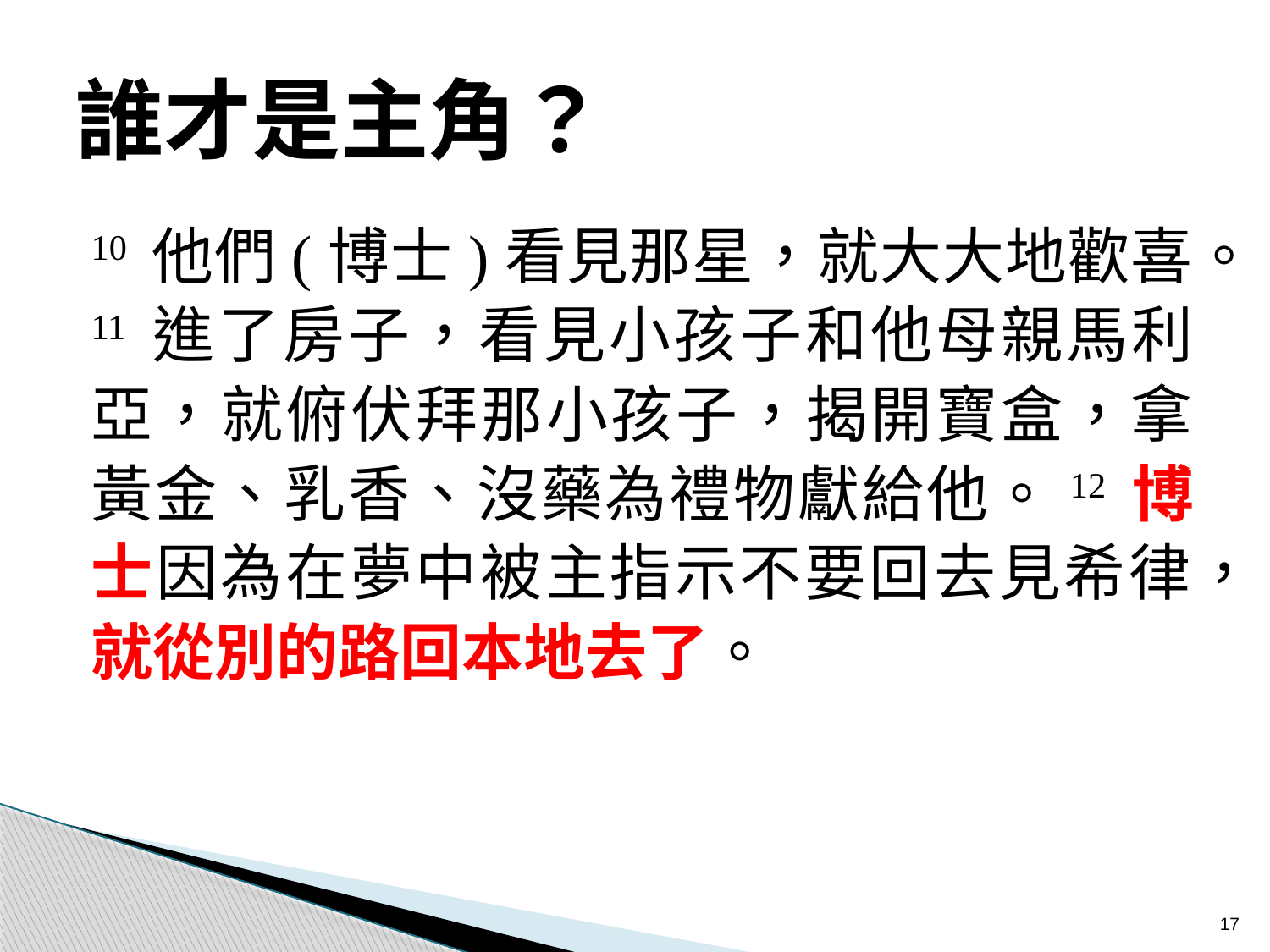

# 誰才是主角？
10 他們(博士)看見那星，就大大地歡喜。11 進了房子，看見小孩子和他母親馬利亞，就俯伏拜那小孩子，揭開寶盒，拿黃金、乳香、沒藥為禮物獻給他。12 博士因為在夢中被主指示不要回去見希律，就從別的路回本地去了。
17